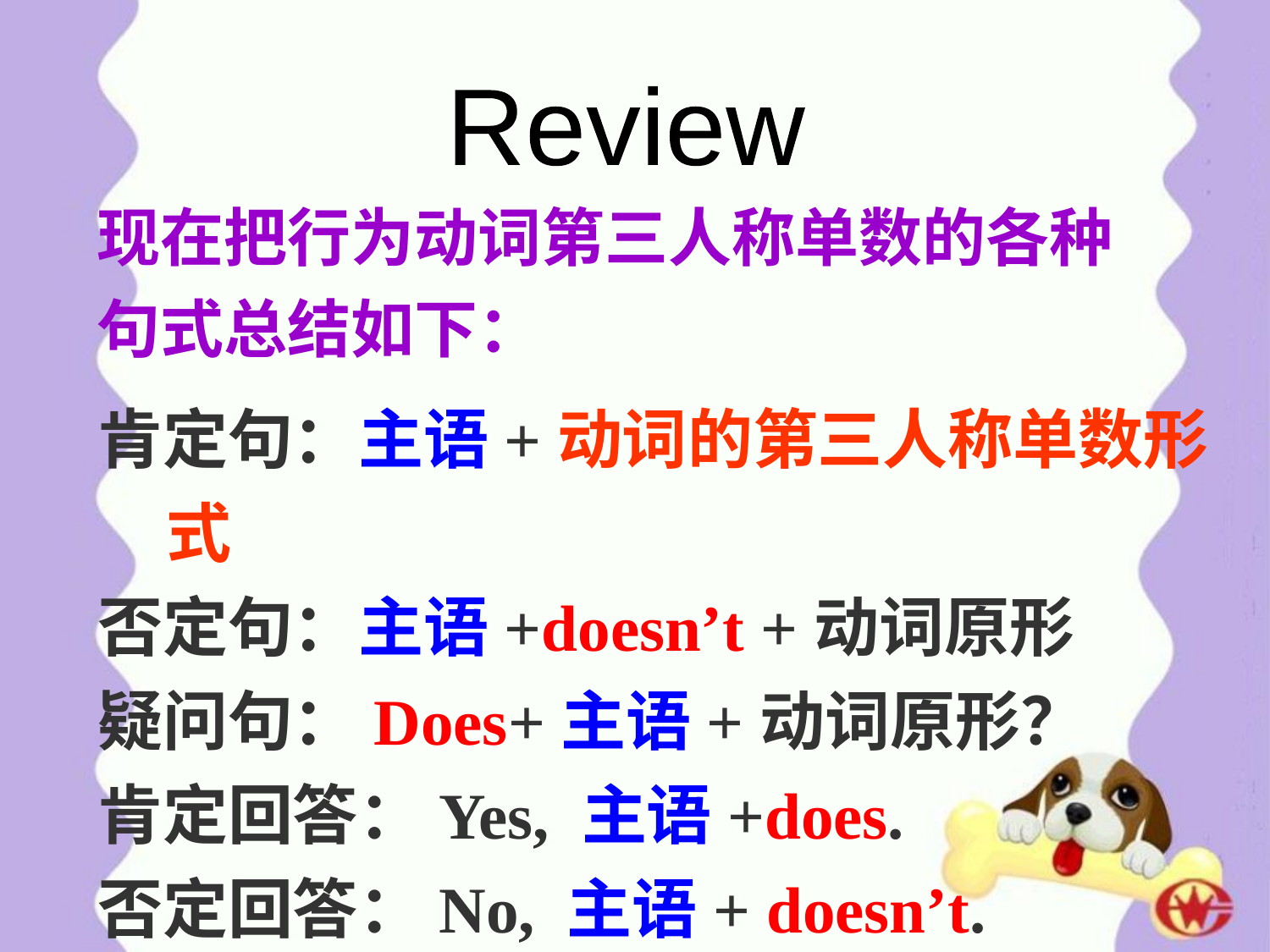

Review
现在把行为动词第三人称单数的各种
句式总结如下：
肯定句：主语+动词的第三人称单数形式
否定句：主语+doesn’t +动词原形
疑问句：Does+主语+动词原形？
肯定回答：Yes, 主语+does.
否定回答：No, 主语+ doesn’t.